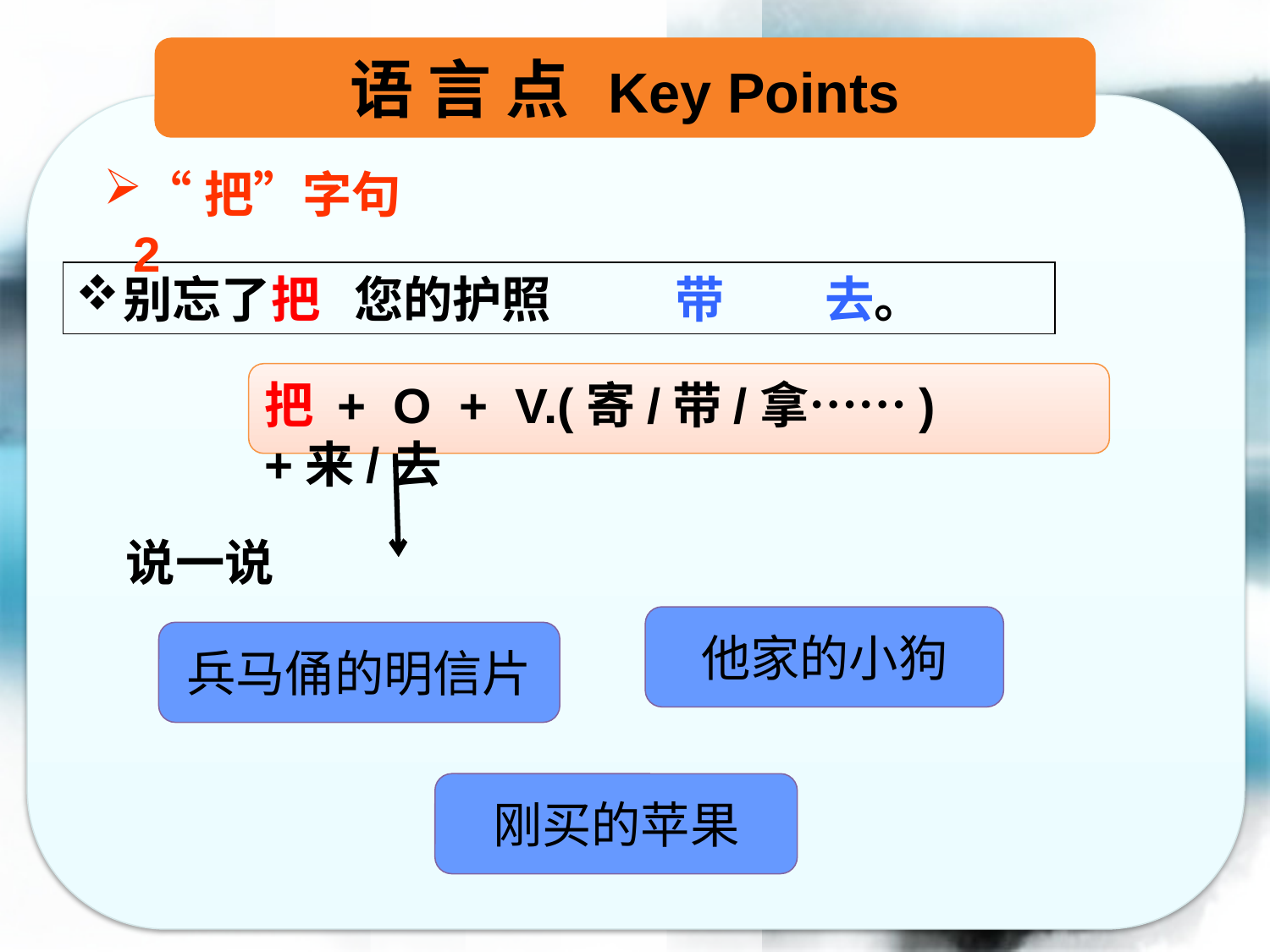

语 言 点  Key Points

“把”字句2
别忘了把   您的护照           带         去。

把 +  O  +  V.(寄/带/拿……)+来/去
说一说
他家的小狗
兵马俑的明信片
刚买的苹果